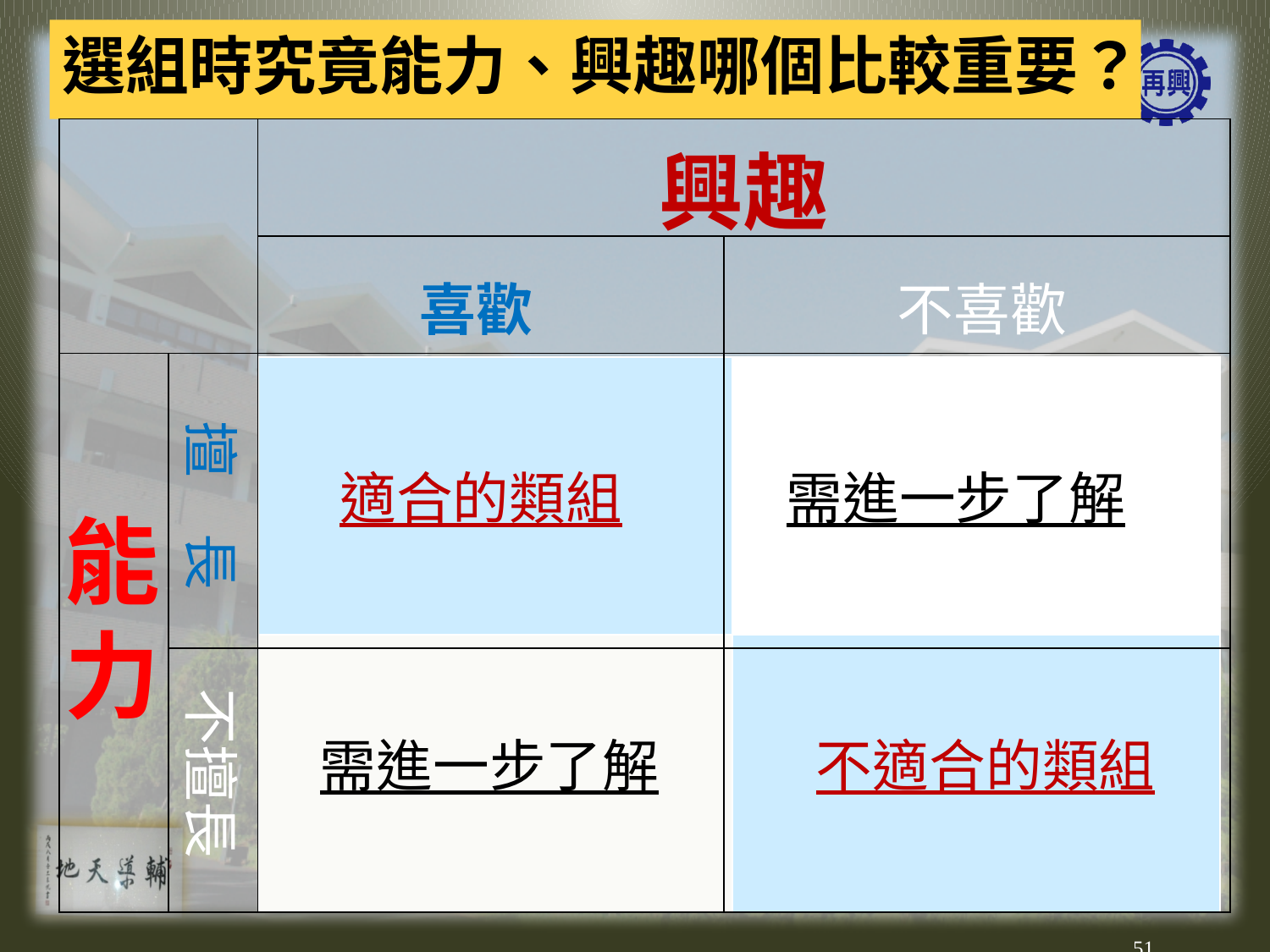

# 選組時究竟能力、興趣哪個比較重要？
|  |  | 興趣 |  |
| --- | --- | --- | --- |
|  |  |  |  |
|  |  |  |  |
|  |  |  |  |
喜歡
不喜歡
|  |  |
| --- | --- |
|  |  |
擅　長
適合的類組
需進一步了解
能
力
不擅長
需進一步了解
不適合的類組
51